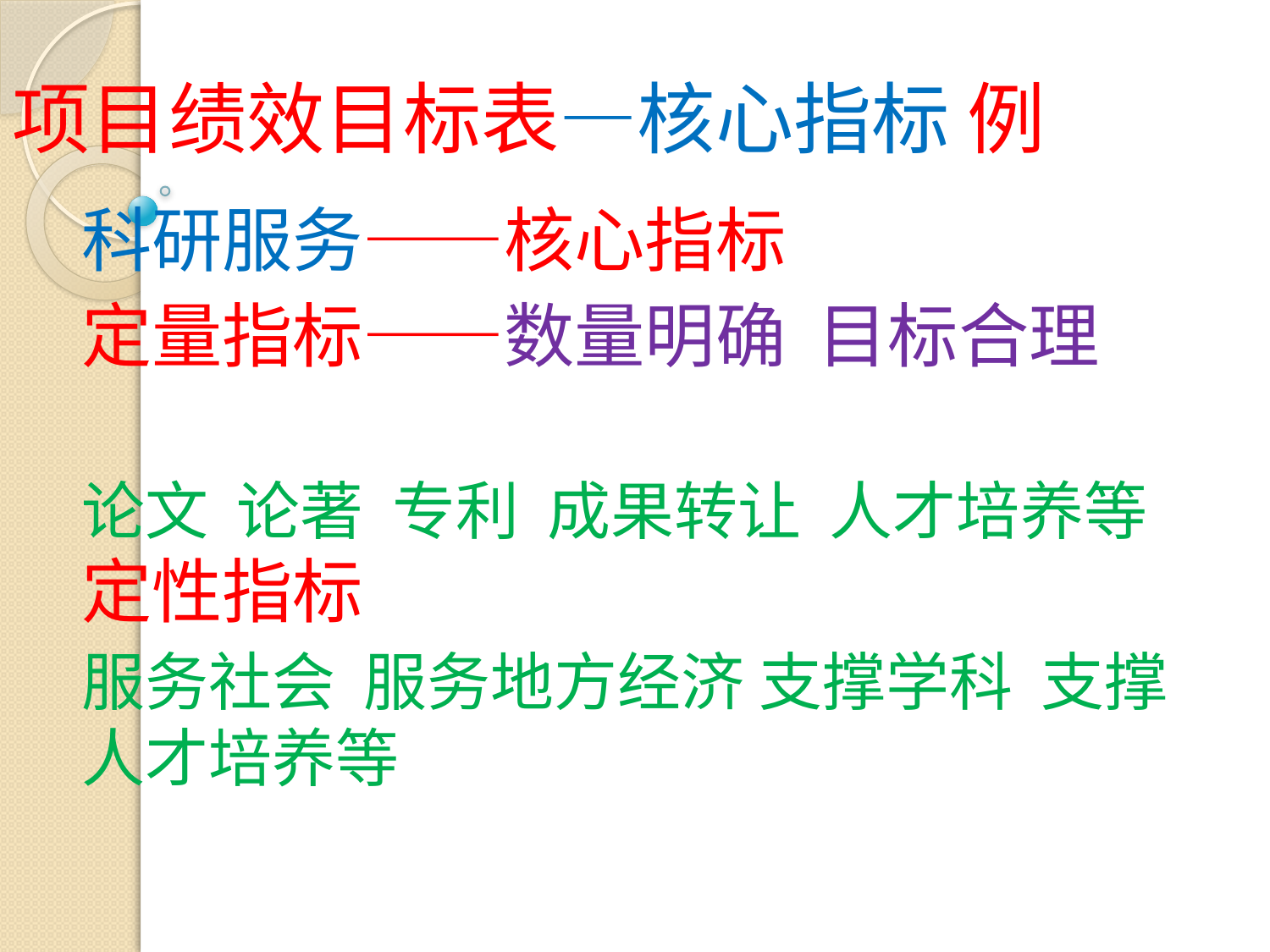

# 项目绩效目标表—核心指标 例
科研服务——核心指标
定量指标——数量明确  目标合理
论文  论著  专利  成果转让  人才培养等定性指标
服务社会  服务地方经济 支撑学科  支撑人才培养等